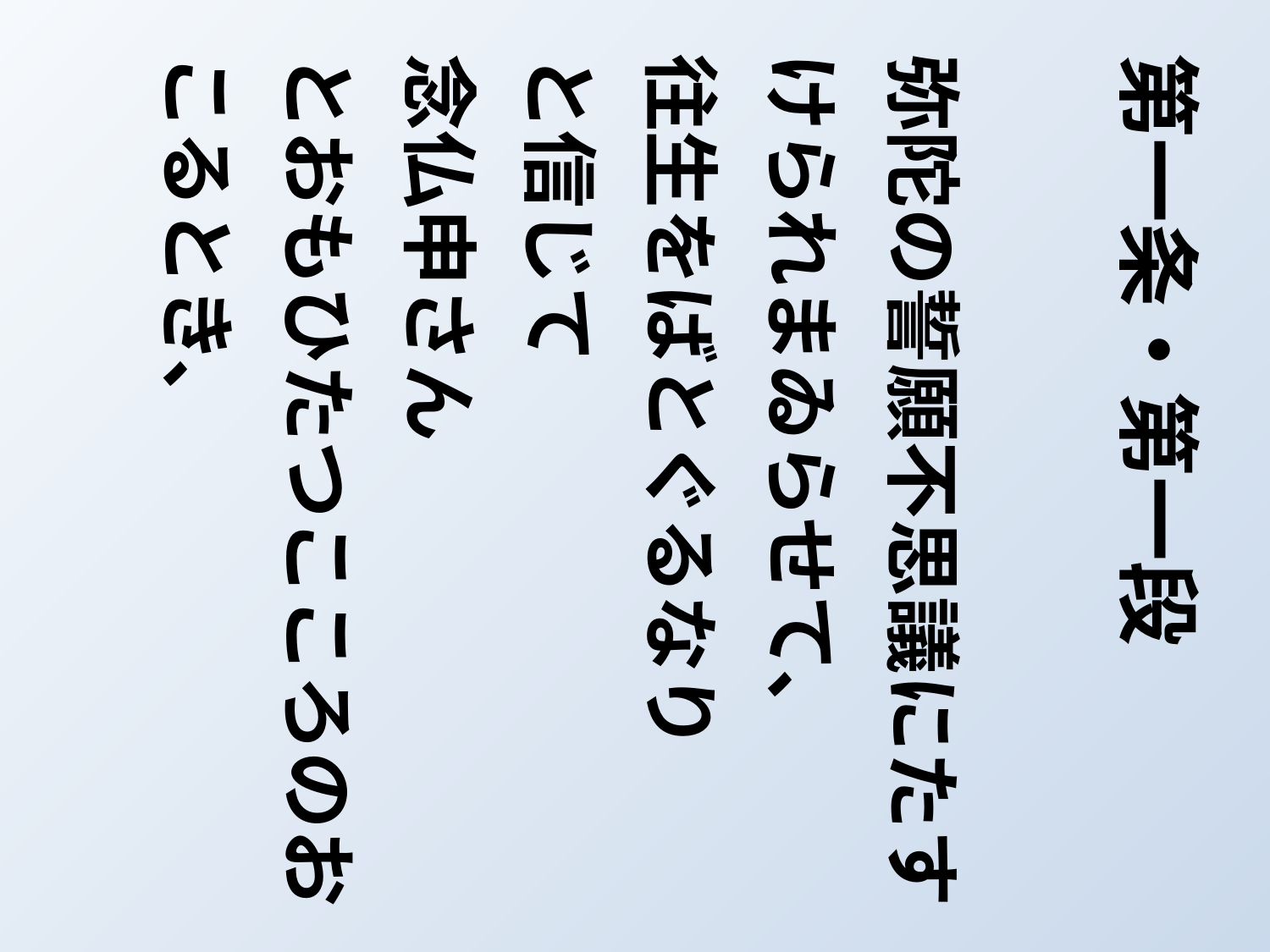

第一条・第一段

弥陀の誓願不思議にたすけられまゐらせて、
往生をばとぐるなり
と信じて
念仏申さん
とおもひたつこころのおこるとき、